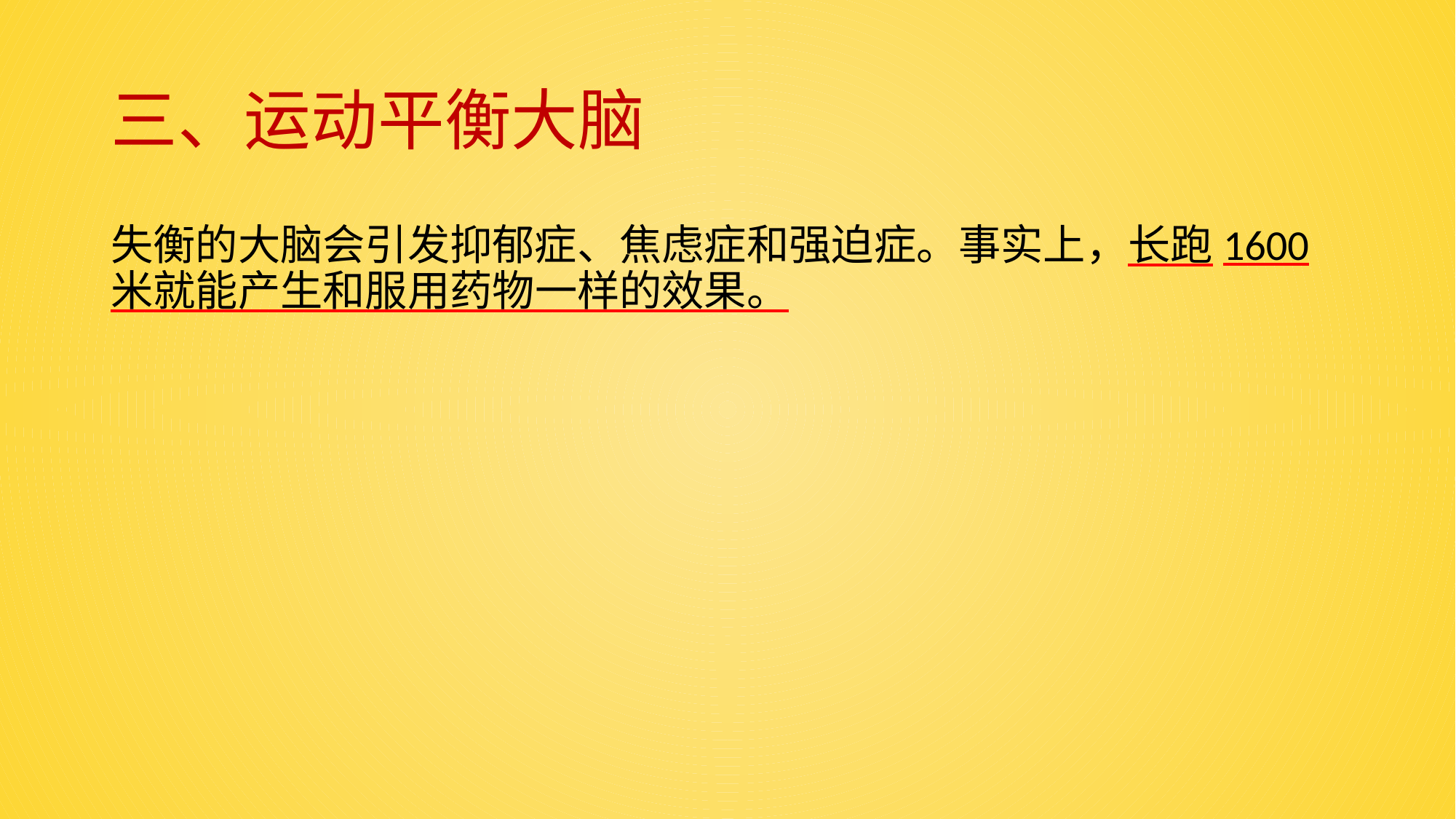

# 三、运动平衡大脑
失衡的大脑会引发抑郁症、焦虑症和强迫症。事实上，长跑1600米就能产生和服用药物一样的效果。